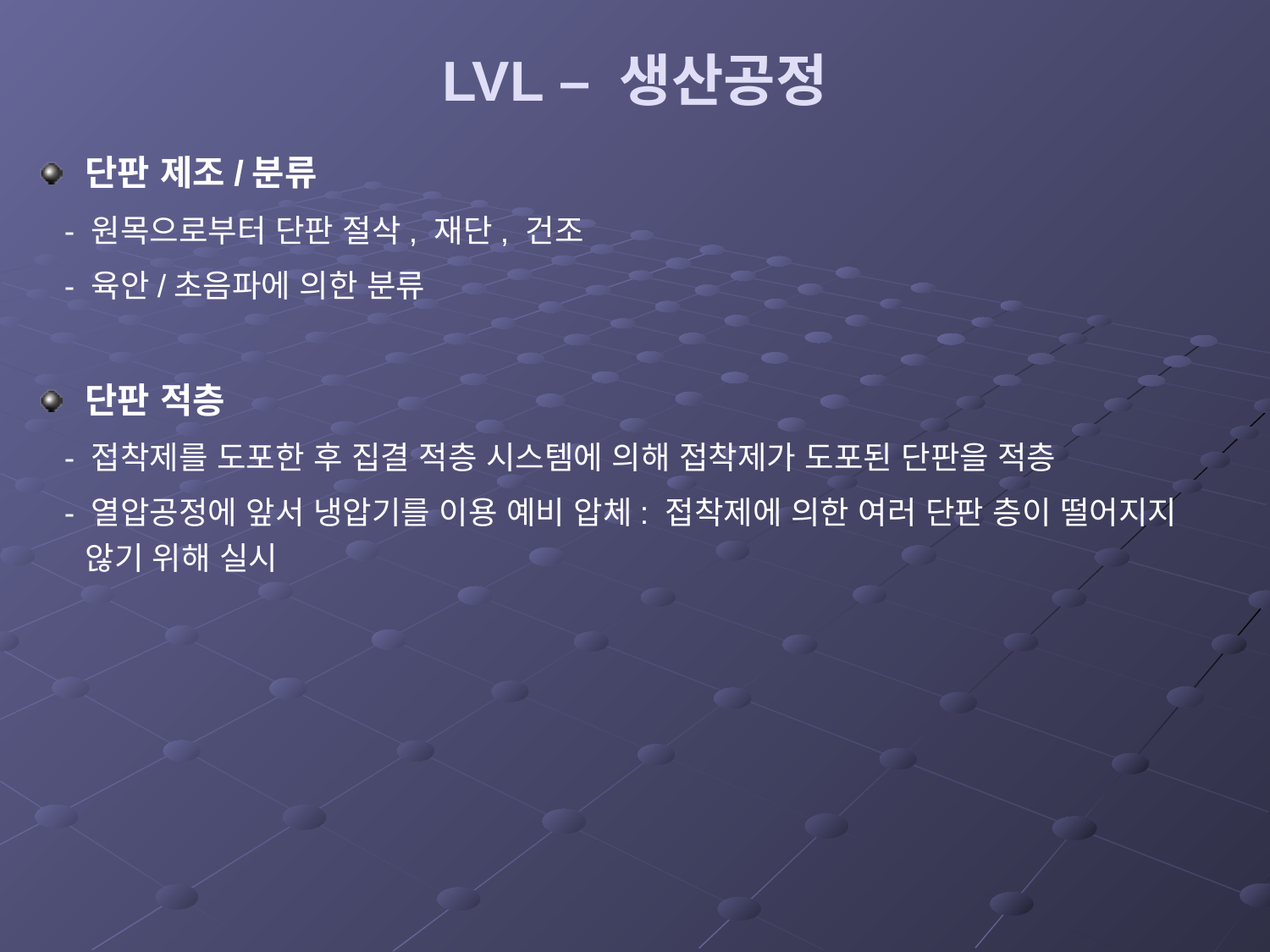

# LVL – 생산공정
단판 제조/분류
   - 원목으로부터 단판 절삭, 재단, 건조
   - 육안/초음파에 의한 분류

단판 적층
   - 접착제를 도포한 후 집결 적층 시스템에 의해 접착제가 도포된 단판을 적층
   - 열압공정에 앞서 냉압기를 이용 예비 압체: 접착제에 의한 여러 단판 층이 떨어지지 않기 위해 실시